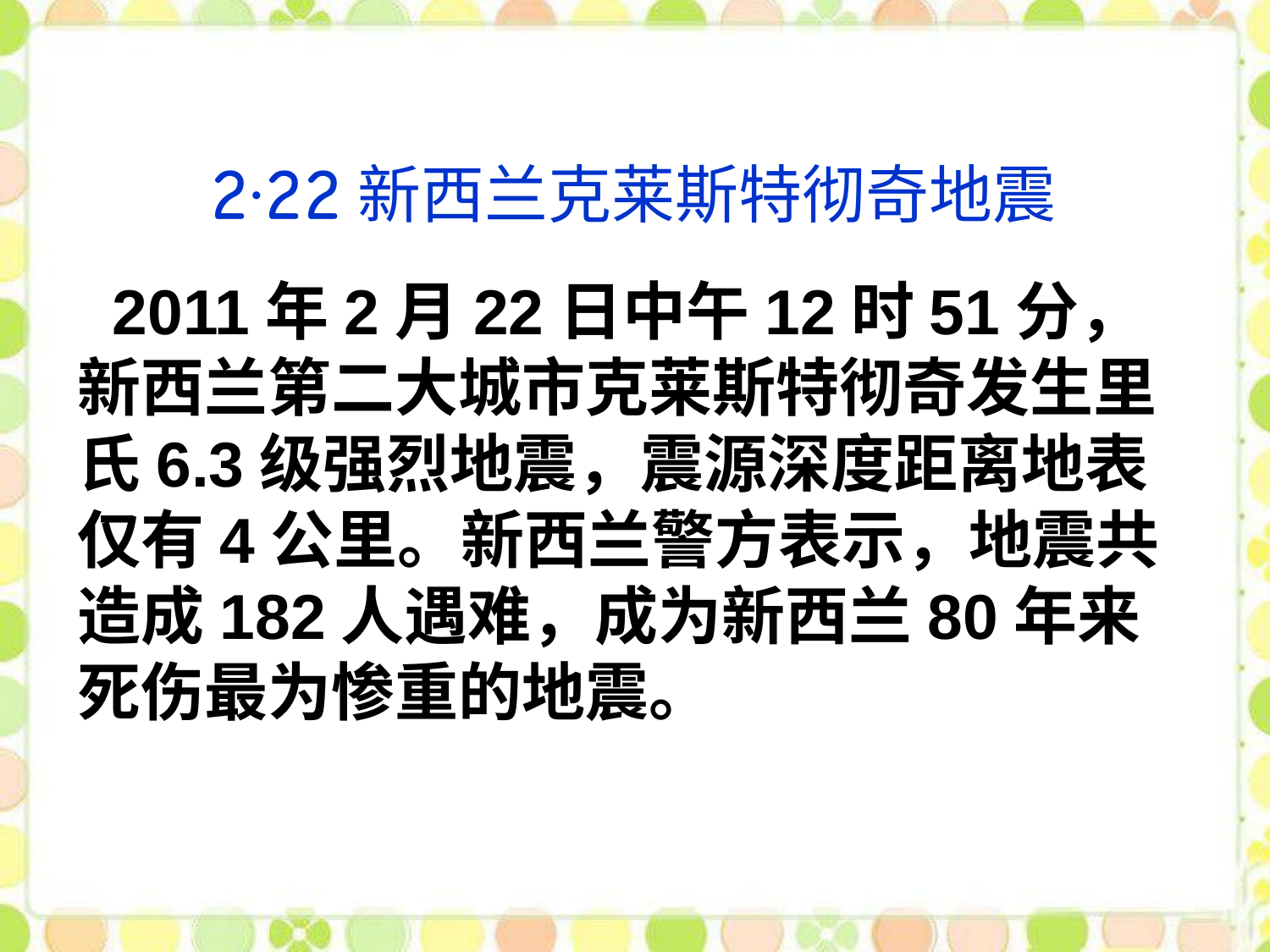

2·22新西兰克莱斯特彻奇地震
2011年2月22日中午12时51分，新西兰第二大城市克莱斯特彻奇发生里氏6.3级强烈地震，震源深度距离地表仅有4公里。新西兰警方表示，地震共造成182人遇难，成为新西兰80年来死伤最为惨重的地震。